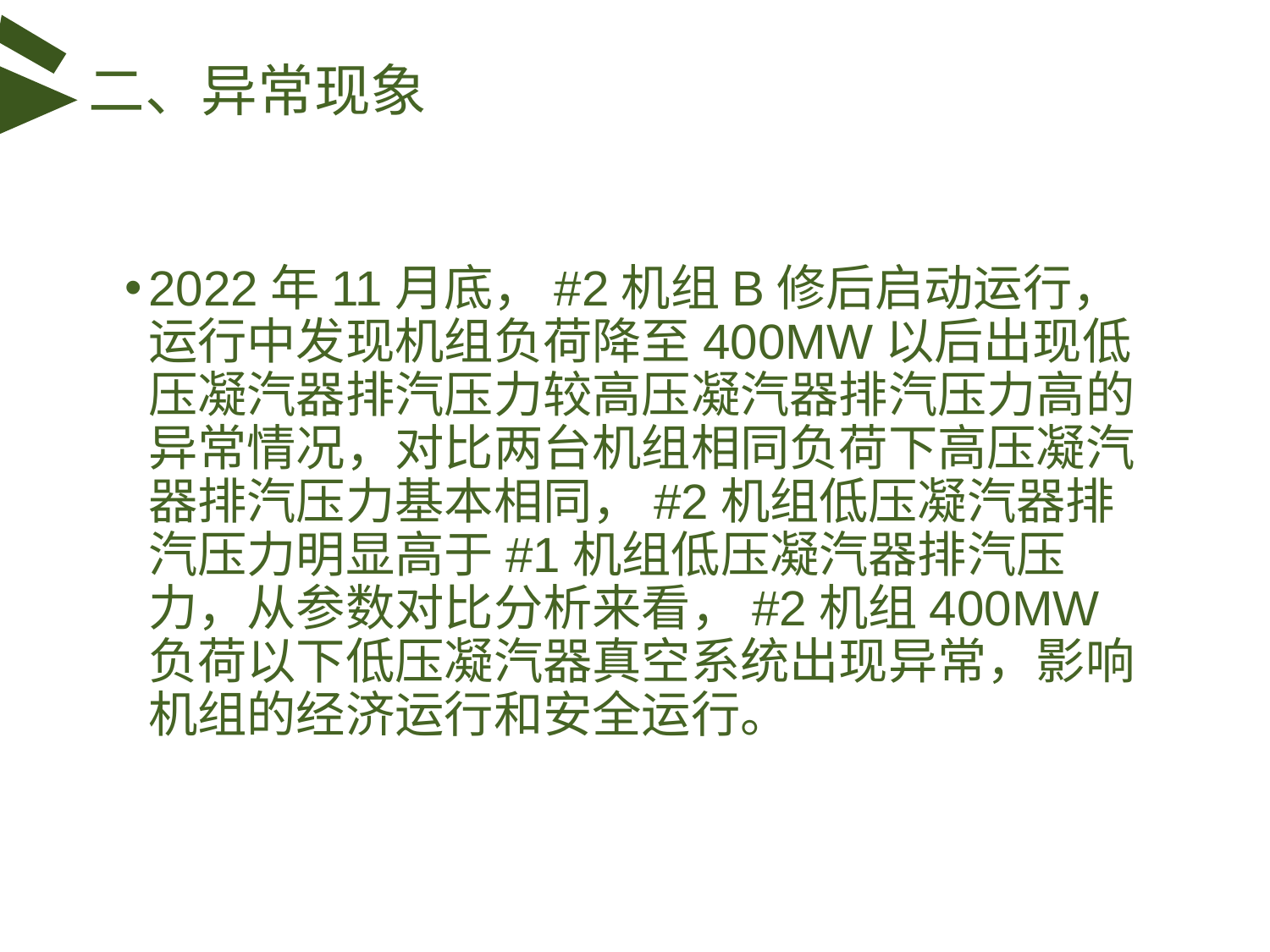

# 二、异常现象
2022年11月底，#2机组B修后启动运行，运行中发现机组负荷降至400MW以后出现低压凝汽器排汽压力较高压凝汽器排汽压力高的异常情况，对比两台机组相同负荷下高压凝汽器排汽压力基本相同，#2机组低压凝汽器排汽压力明显高于#1机组低压凝汽器排汽压力，从参数对比分析来看，#2机组400MW负荷以下低压凝汽器真空系统出现异常，影响机组的经济运行和安全运行。